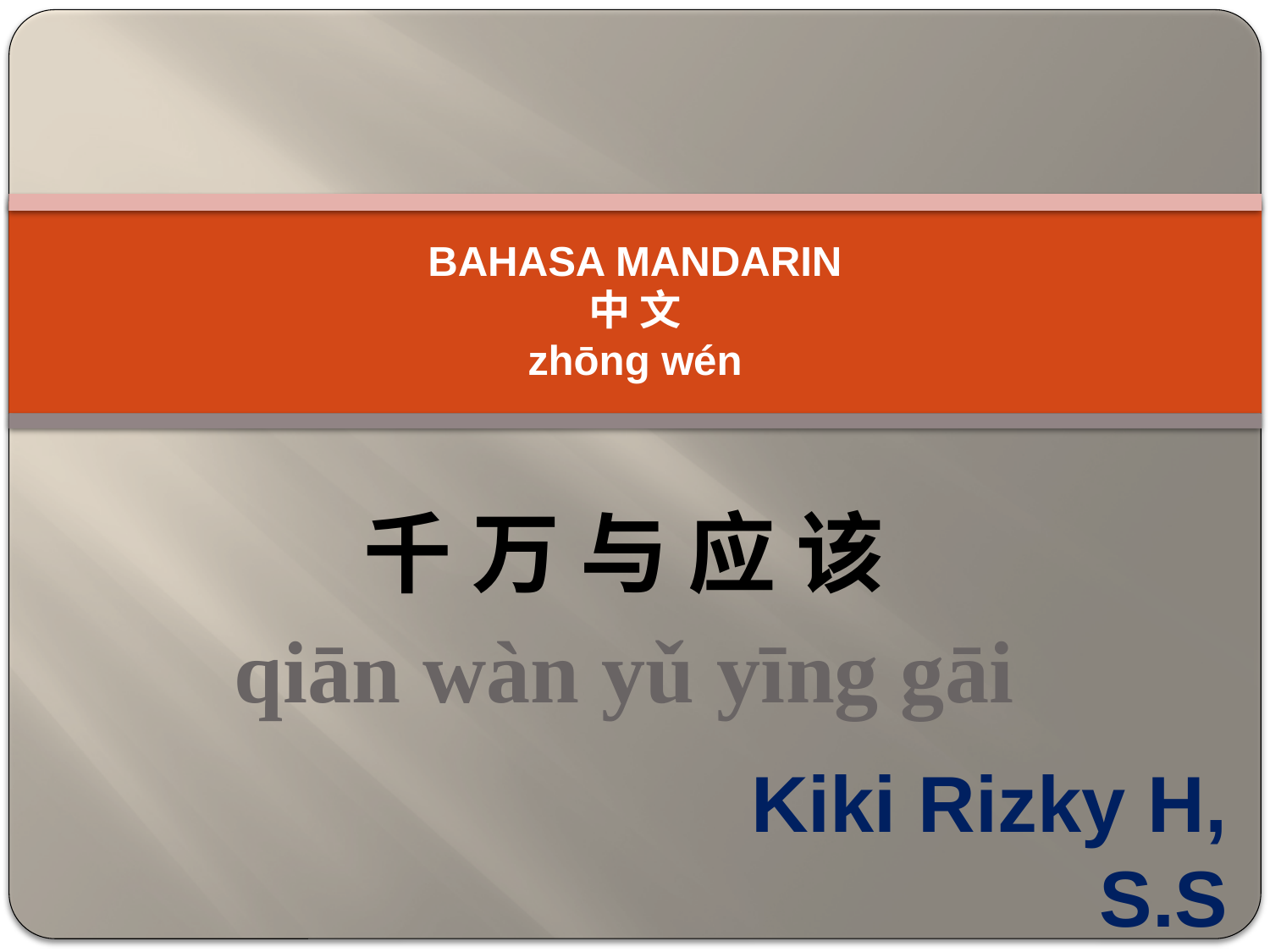

# BAHASA MANDARIN 中 文 zhōng wén
千 万 与 应 该
qiān wàn yǔ yīng gāi
Kiki Rizky H, S.S